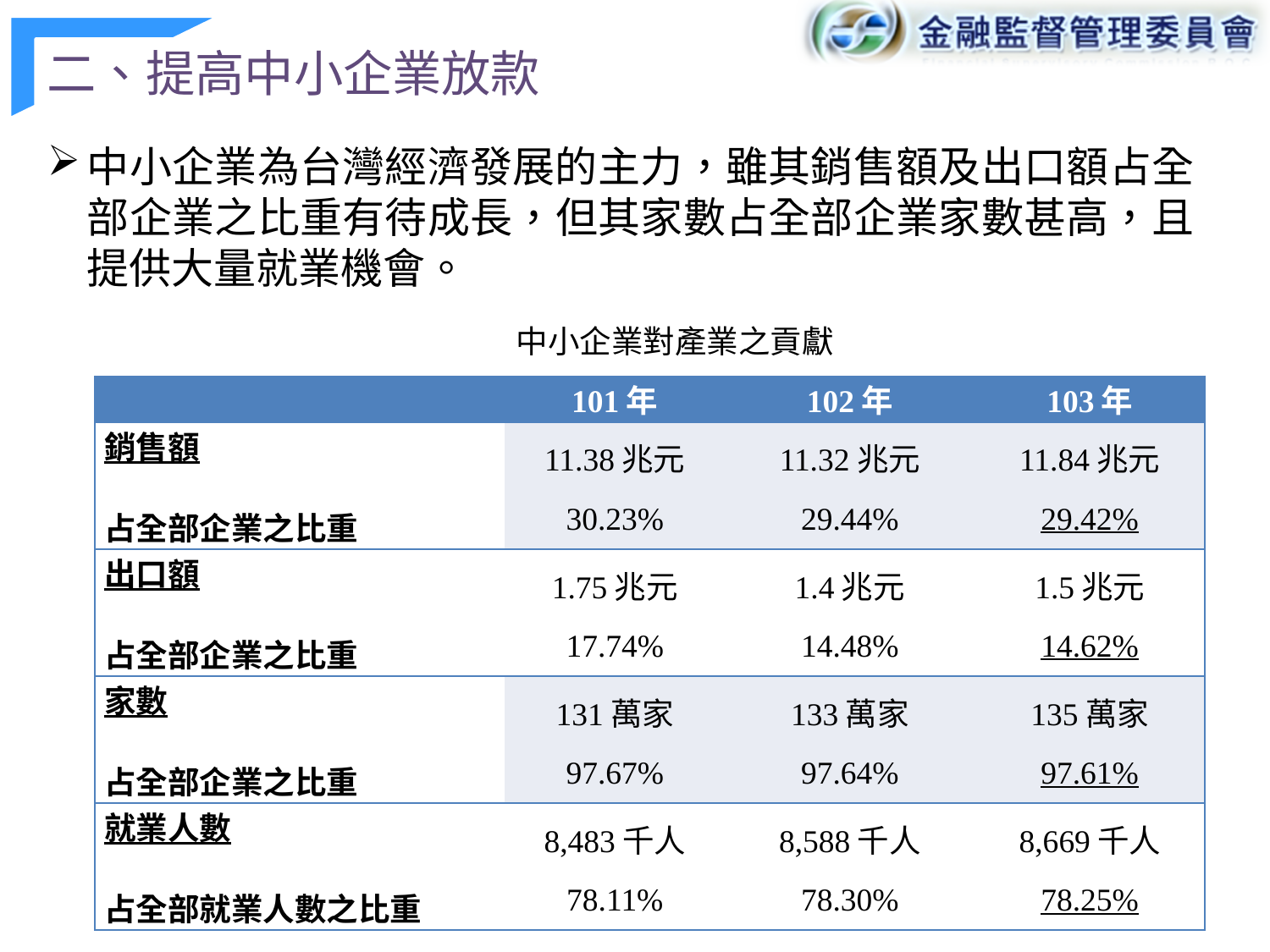

二、提高中小企業放款
中小企業為台灣經濟發展的主力，雖其銷售額及出口額占全部企業之比重有待成長，但其家數占全部企業家數甚高，且提供大量就業機會。
中小企業對產業之貢獻
|  | 101年 | 102年 | 103年 |
| --- | --- | --- | --- |
| 銷售額 占全部企業之比重 | 11.38兆元 30.23% | 11.32兆元 29.44% | 11.84兆元 29.42% |
| 出口額 占全部企業之比重 | 1.75兆元 17.74% | 1.4兆元 14.48% | 1.5兆元 14.62% |
| 家數 占全部企業之比重 | 131萬家 97.67% | 133萬家 97.64% | 135萬家 97.61% |
| 就業人數 占全部就業人數之比重 | 8,483千人 78.11% | 8,588千人 78.30% | 8,669千人 78.25% |
14